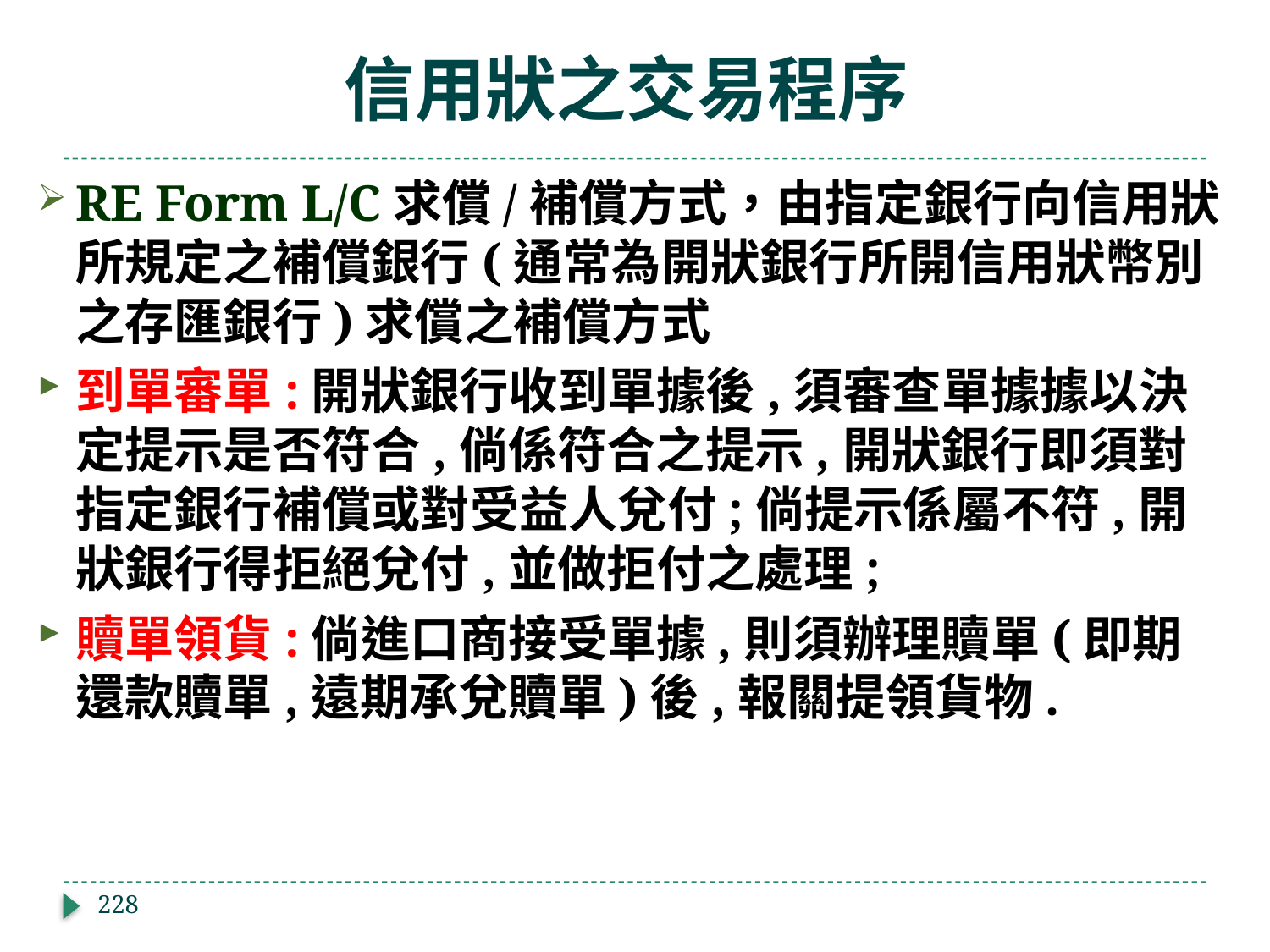

# 信用狀之交易程序
RE Form L/C求償/補償方式，由指定銀行向信用狀所規定之補償銀行(通常為開狀銀行所開信用狀幣別之存匯銀行)求償之補償方式
到單審單:開狀銀行收到單據後,須審查單據據以決定提示是否符合,倘係符合之提示,開狀銀行即須對指定銀行補償或對受益人兌付;倘提示係屬不符,開狀銀行得拒絕兌付,並做拒付之處理;
贖單領貨:倘進口商接受單據,則須辦理贖單(即期還款贖單,遠期承兌贖單)後,報關提領貨物.
228